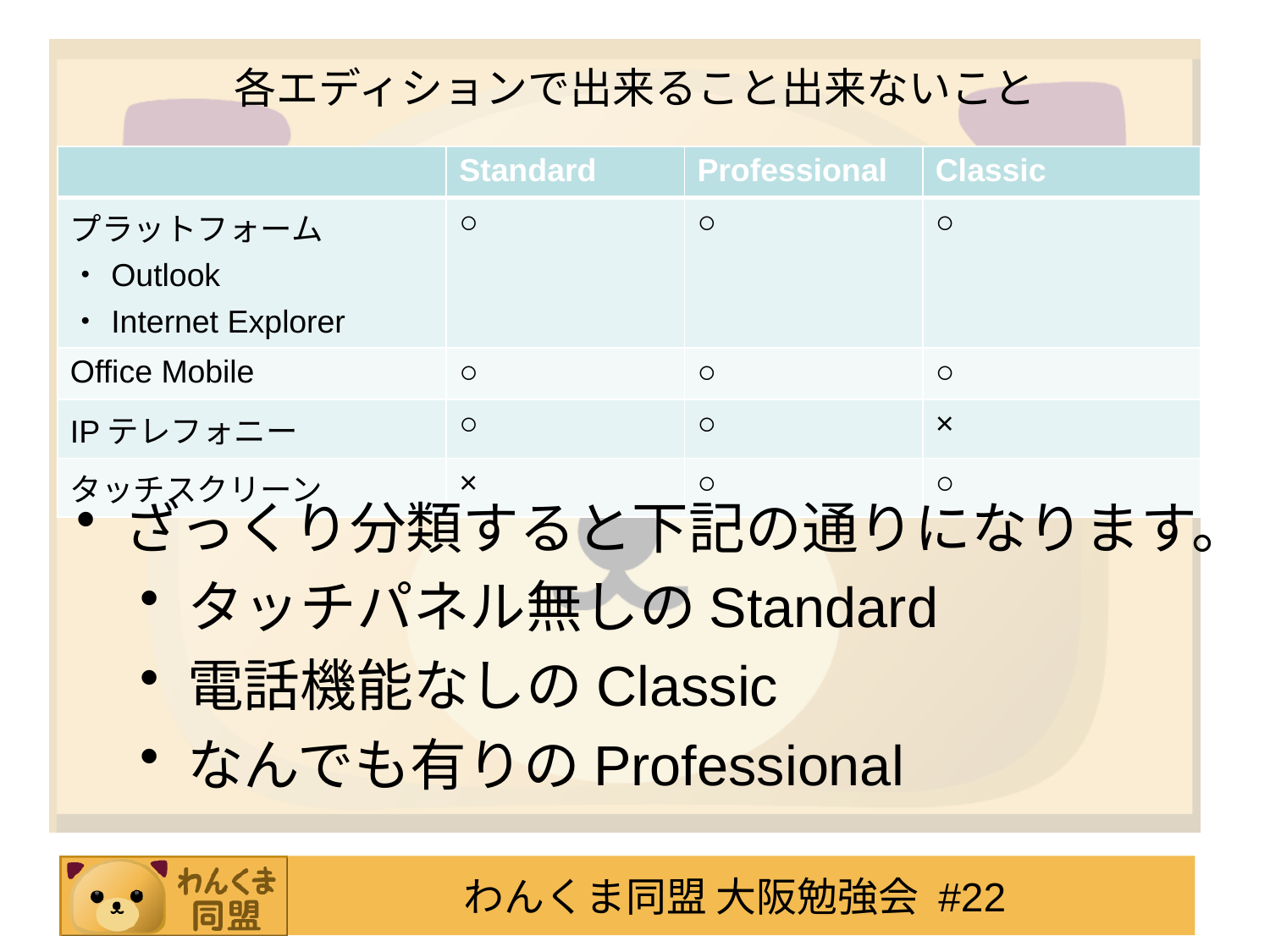

# 各エディションで出来ること出来ないこと
|  | Standard | Professional | Classic |
| --- | --- | --- | --- |
| プラットフォーム ・Outlook ・Internet Explorer | ○ | ○ | ○ |
| Office Mobile | ○ | ○ | ○ |
| IPテレフォニー | ○ | ○ | × |
| タッチスクリーン | × | ○ | ○ |
ざっくり分類すると下記の通りになります。
タッチパネル無しのStandard
電話機能なしのClassic
なんでも有りのProfessional